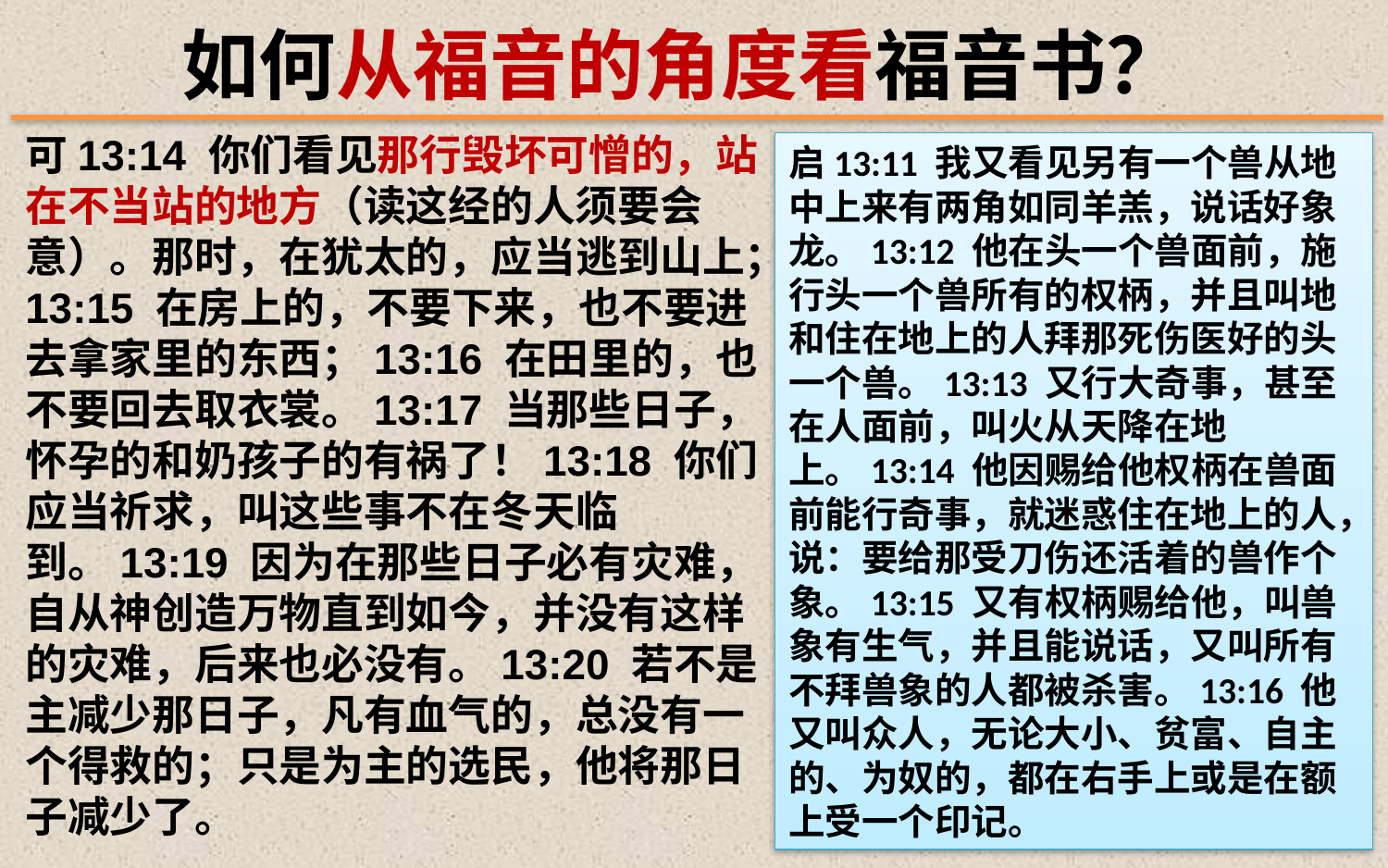

如何从福音的角度看福音书？
可13:14 你们看见那行毁坏可憎的，站在不当站的地方（读这经的人须要会意）。那时，在犹太的，应当逃到山上；13:15 在房上的，不要下来，也不要进去拿家里的东西；13:16 在田里的，也不要回去取衣裳。13:17 当那些日子，怀孕的和奶孩子的有祸了！13:18 你们应当祈求，叫这些事不在冬天临到。13:19 因为在那些日子必有灾难，自从神创造万物直到如今，并没有这样的灾难，后来也必没有。13:20 若不是主减少那日子，凡有血气的，总没有一个得救的；只是为主的选民，他将那日子减少了。
启13:11 我又看见另有一个兽从地中上来有两角如同羊羔，说话好象龙。13:12 他在头一个兽面前，施行头一个兽所有的权柄，并且叫地和住在地上的人拜那死伤医好的头一个兽。13:13 又行大奇事，甚至在人面前，叫火从天降在地上。13:14 他因赐给他权柄在兽面前能行奇事，就迷惑住在地上的人，说：要给那受刀伤还活着的兽作个象。13:15 又有权柄赐给他，叫兽象有生气，并且能说话，又叫所有不拜兽象的人都被杀害。13:16 他又叫众人，无论大小、贫富、自主的、为奴的，都在右手上或是在额上受一个印记。